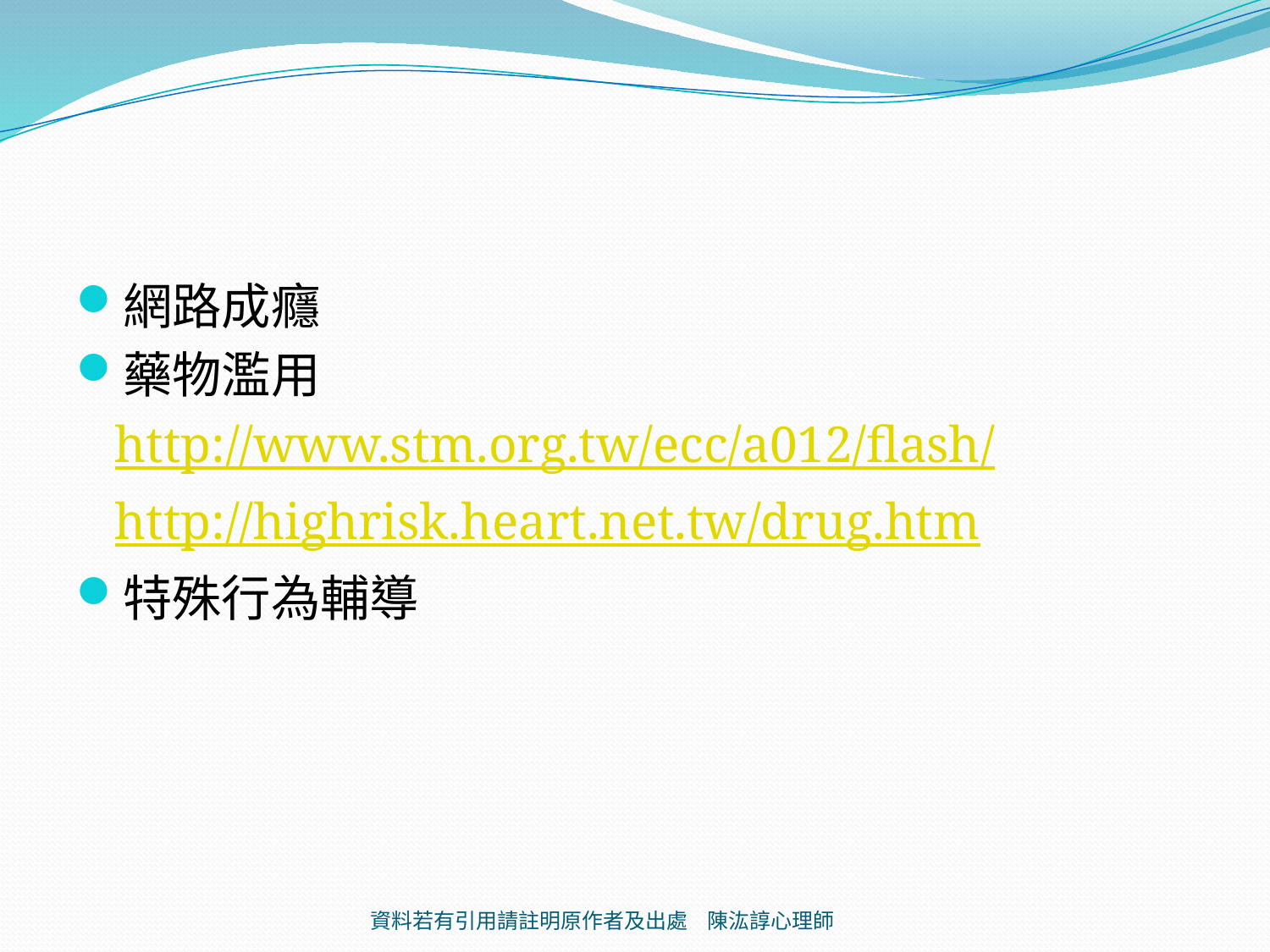

#
網路成癮
藥物濫用
   http://www.stm.org.tw/ecc/a012/flash/
   http://highrisk.heart.net.tw/drug.htm
特殊行為輔導

資料若有引用請註明原作者及出處   陳汯諄心理師